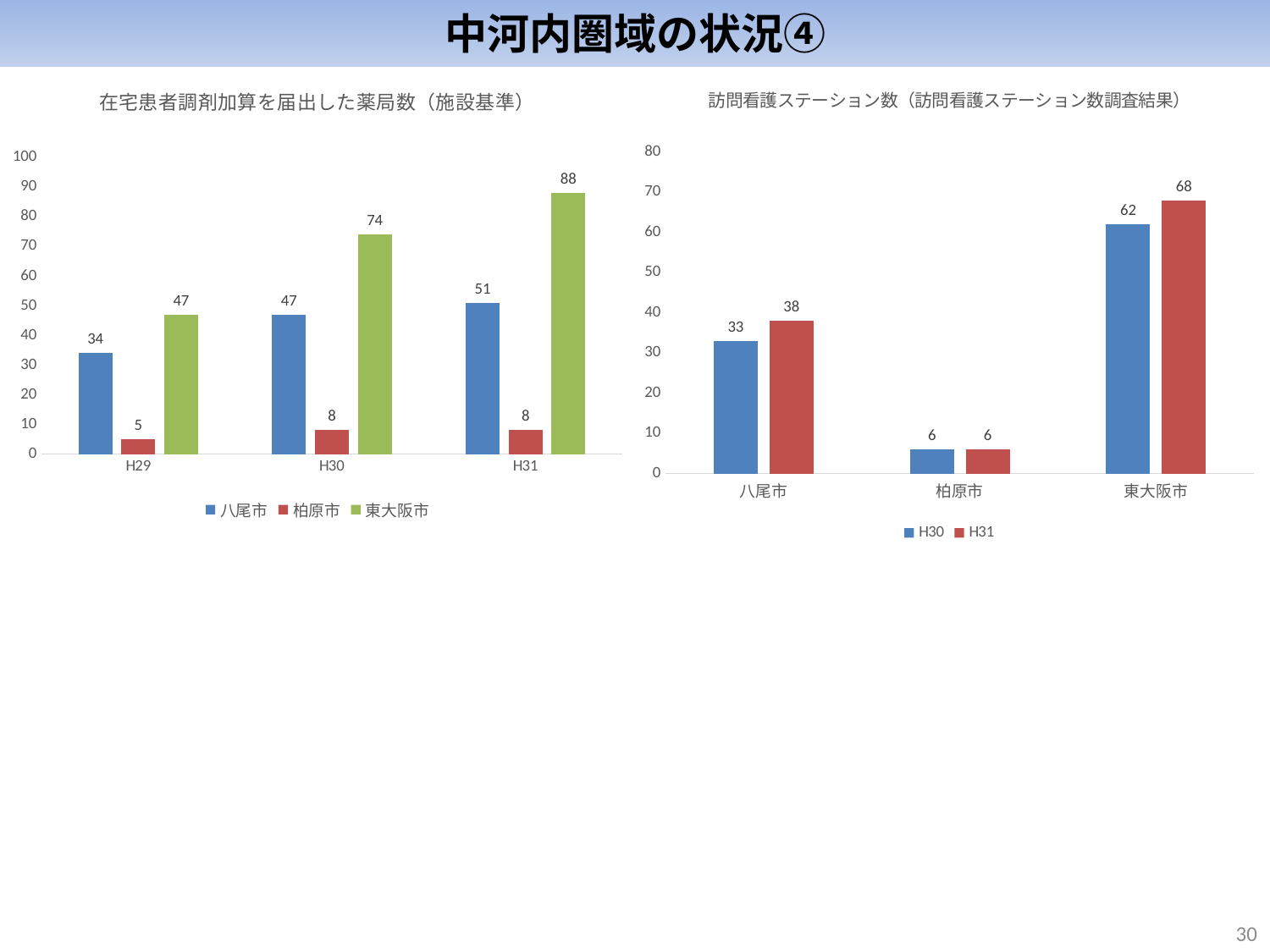

中河内圏域の状況④

### Chart: 在宅患者調剤加算を届出した薬局数（施設基準）

| Category | 八尾市 | 柏原市 | 東大阪市 |
|---|---|---|---|
| H29 | 34.0 | 5.0 | 47.0 |
| H30 | 47.0 | 8.0 | 74.0 |
| H31 | 51.0 | 8.0 | 88.0 |

### Chart: 訪問看護ステーション数（訪問看護ステーション数調査結果）

| Category | H30 | H31 |
|---|---|---|
| 八尾市 | 33.0 | 38.0 |
| 柏原市 | 6.0 | 6.0 |
| 東大阪市 | 62.0 | 68.0 |
30